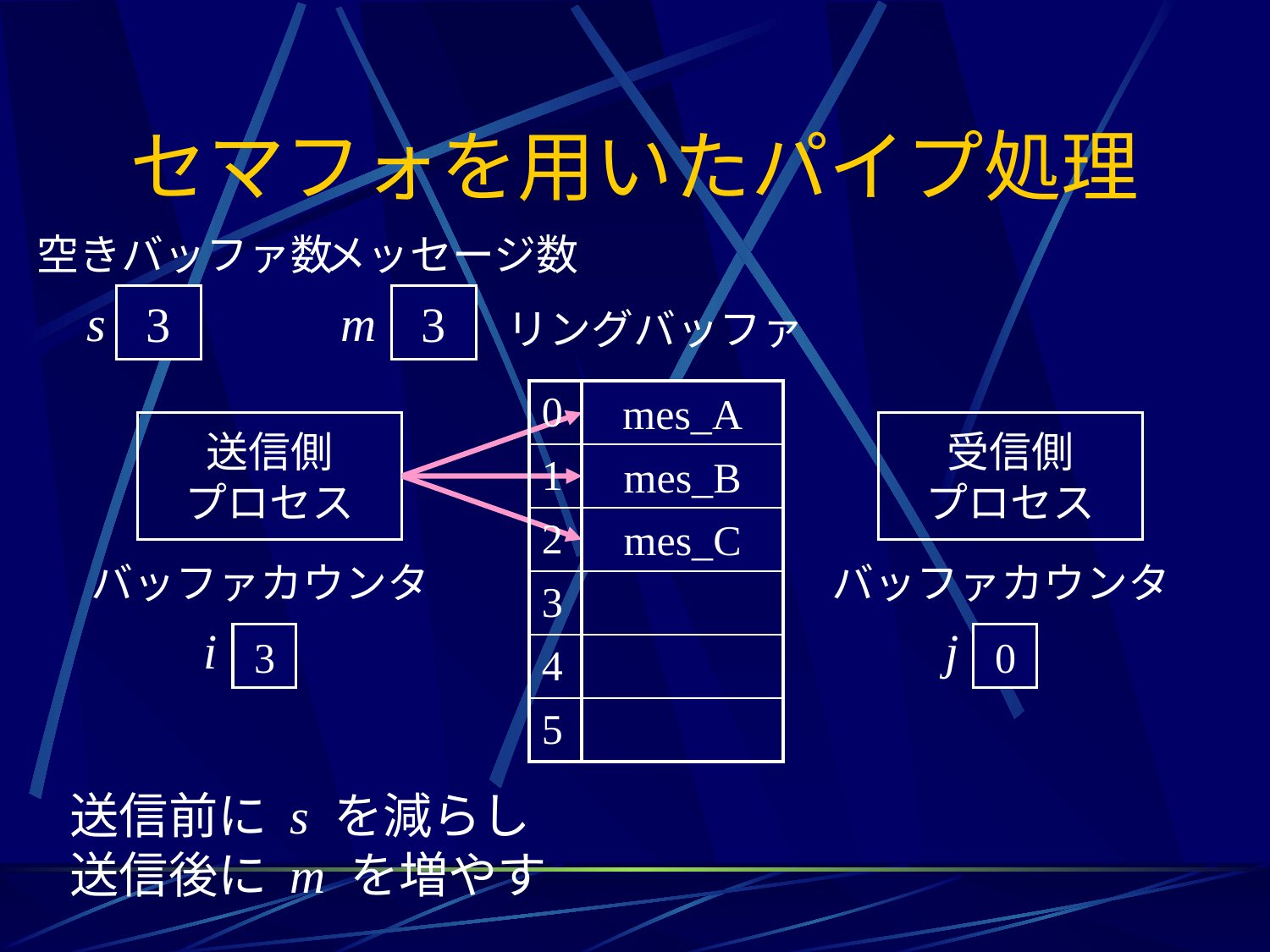

# セマフォを用いたパイプ処理
空きバッファ数
メッセージ数
s
6
5
4
3
m
0
1
2
3
リングバッファ
mes_A

| 0 |  |
| --- | --- |
| 1 |  |
| 2 |  |
| 3 |  |
| 4 |  |
| 5 |  |
送信側
プロセス
受信側
プロセス
mes_B

mes_C
バッファカウンタ
バッファカウンタ
i
j
0
1
2
3
0
送信前に s を減らし
送信後に m を増やす